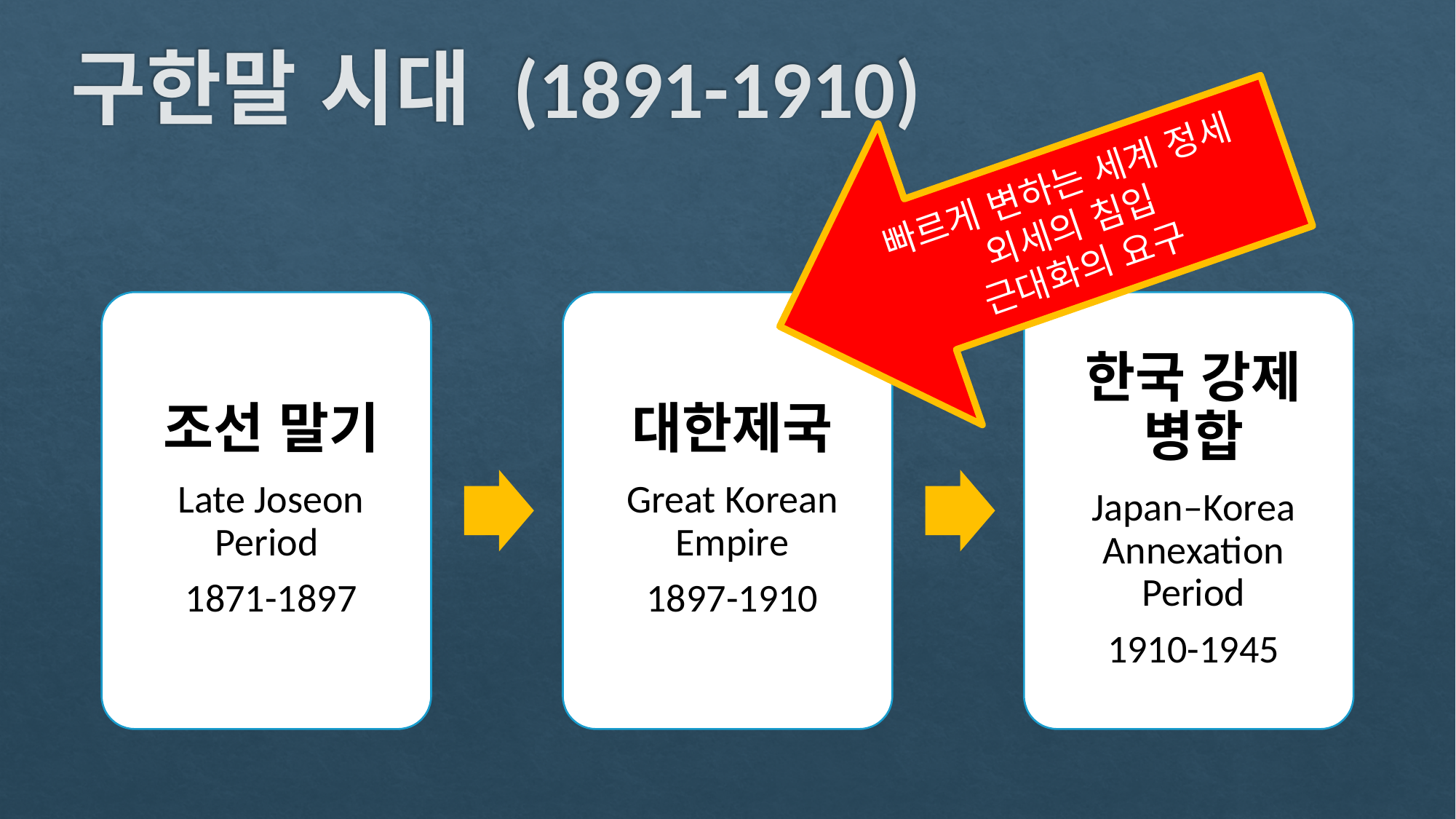

# 구한말 시대 (1891-1910)
빠르게 변하는 세계 정세
외세의 침입
근대화의 요구
조선 말기
Late Joseon Period
1871-1897

대한제국
Great Korean Empire
1897-1910

한국 강제 병합
Japan–Korea Annexation Period
1910-1945